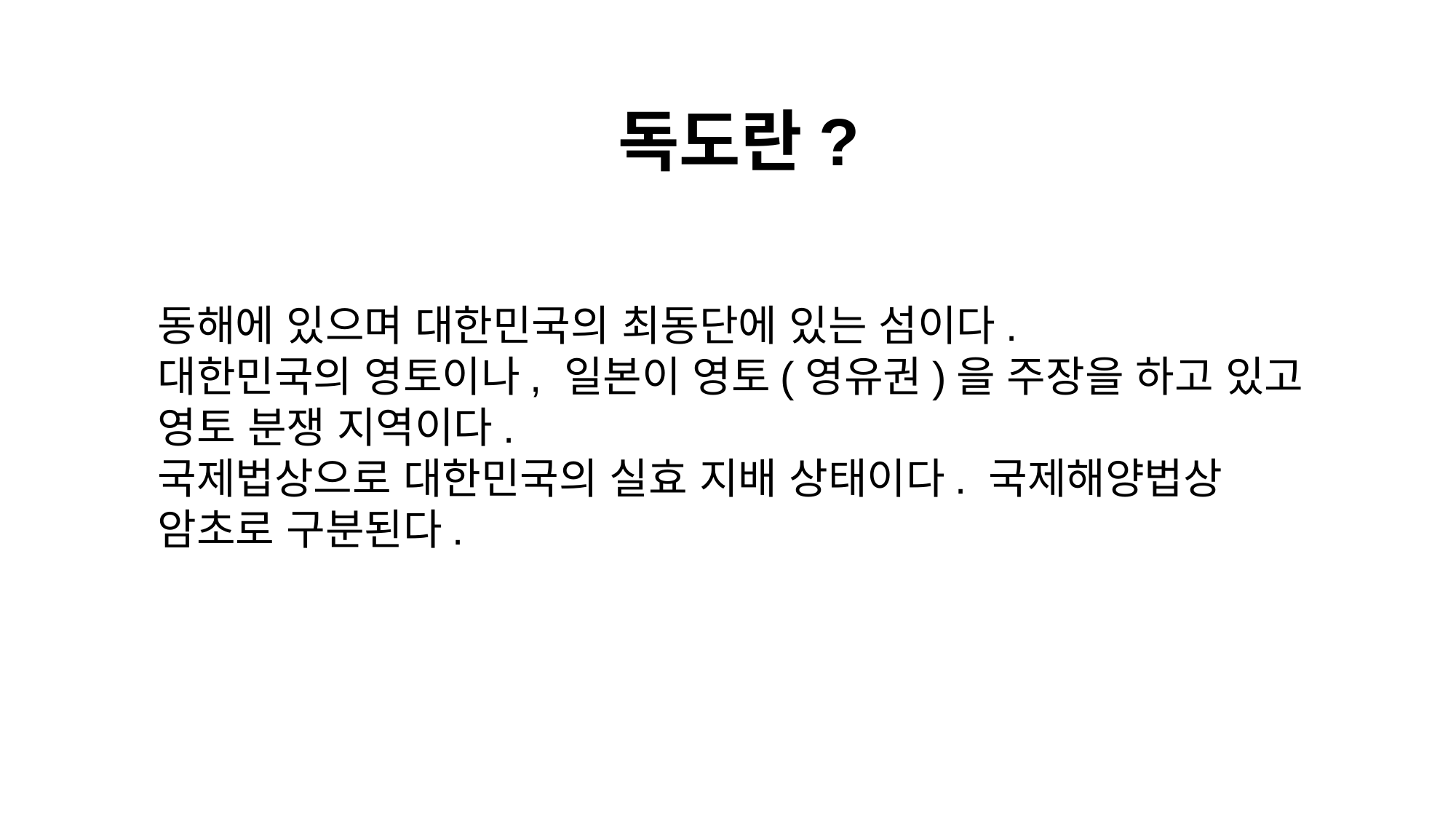

독도란?
동해에 있으며 대한민국의 최동단에 있는 섬이다.
대한민국의 영토이나, 일본이 영토(영유권)을 주장을 하고 있고 영토 분쟁 지역이다.
국제법상으로 대한민국의 실효 지배 상태이다. 국제해양법상 암초로 구분된다.